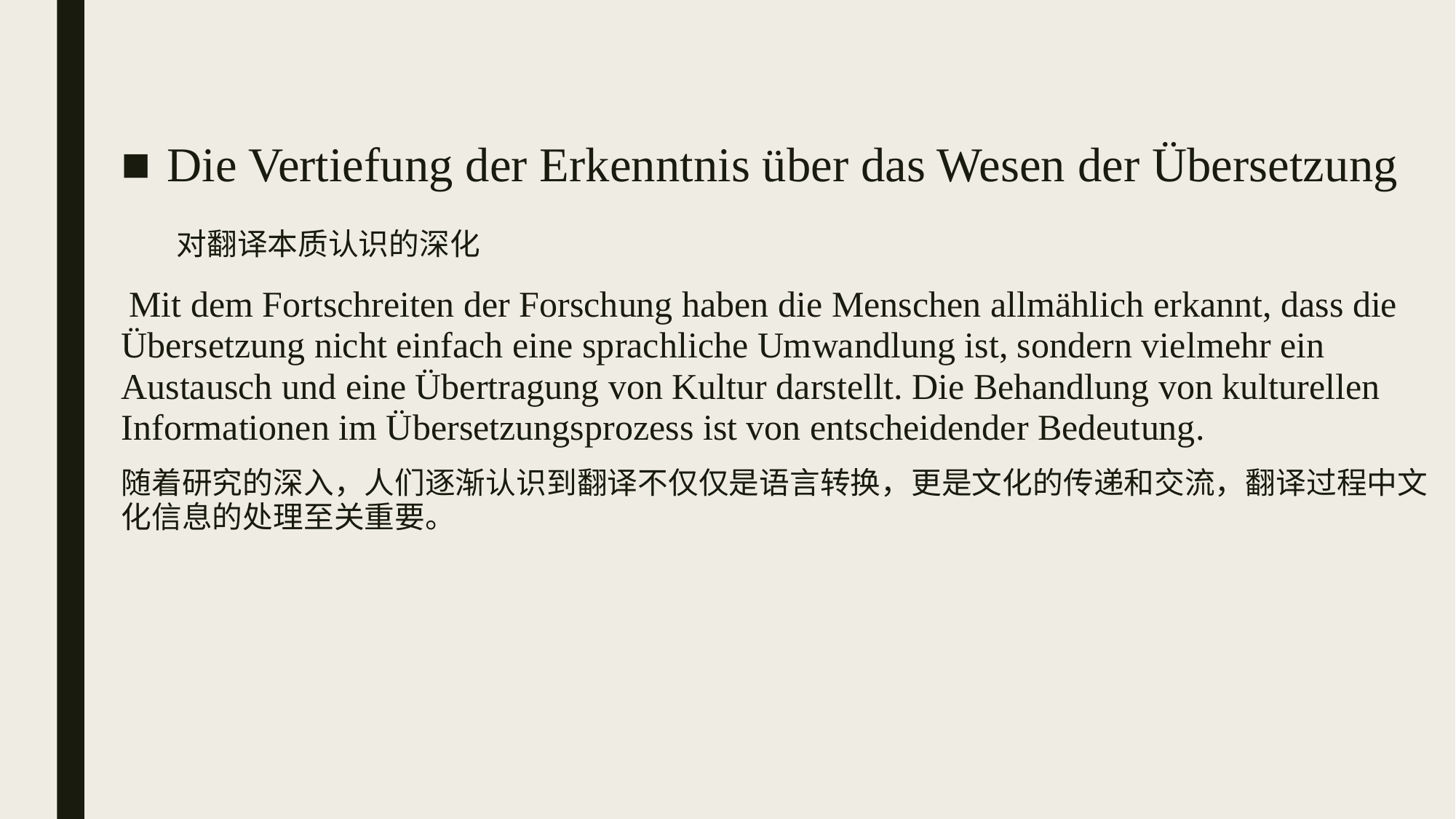

Die Vertiefung der Erkenntnis über das Wesen der Übersetzung
    对翻译本质认识的深化
 Mit dem Fortschreiten der Forschung haben die Menschen allmählich erkannt, dass die Übersetzung nicht einfach eine sprachliche Umwandlung ist, sondern vielmehr ein Austausch und eine Übertragung von Kultur darstellt. Die Behandlung von kulturellen Informationen im Übersetzungsprozess ist von entscheidender Bedeutung.
随着研究的深入，人们逐渐认识到翻译不仅仅是语言转换，更是文化的传递和交流，翻译过程中文化信息的处理至关重要。